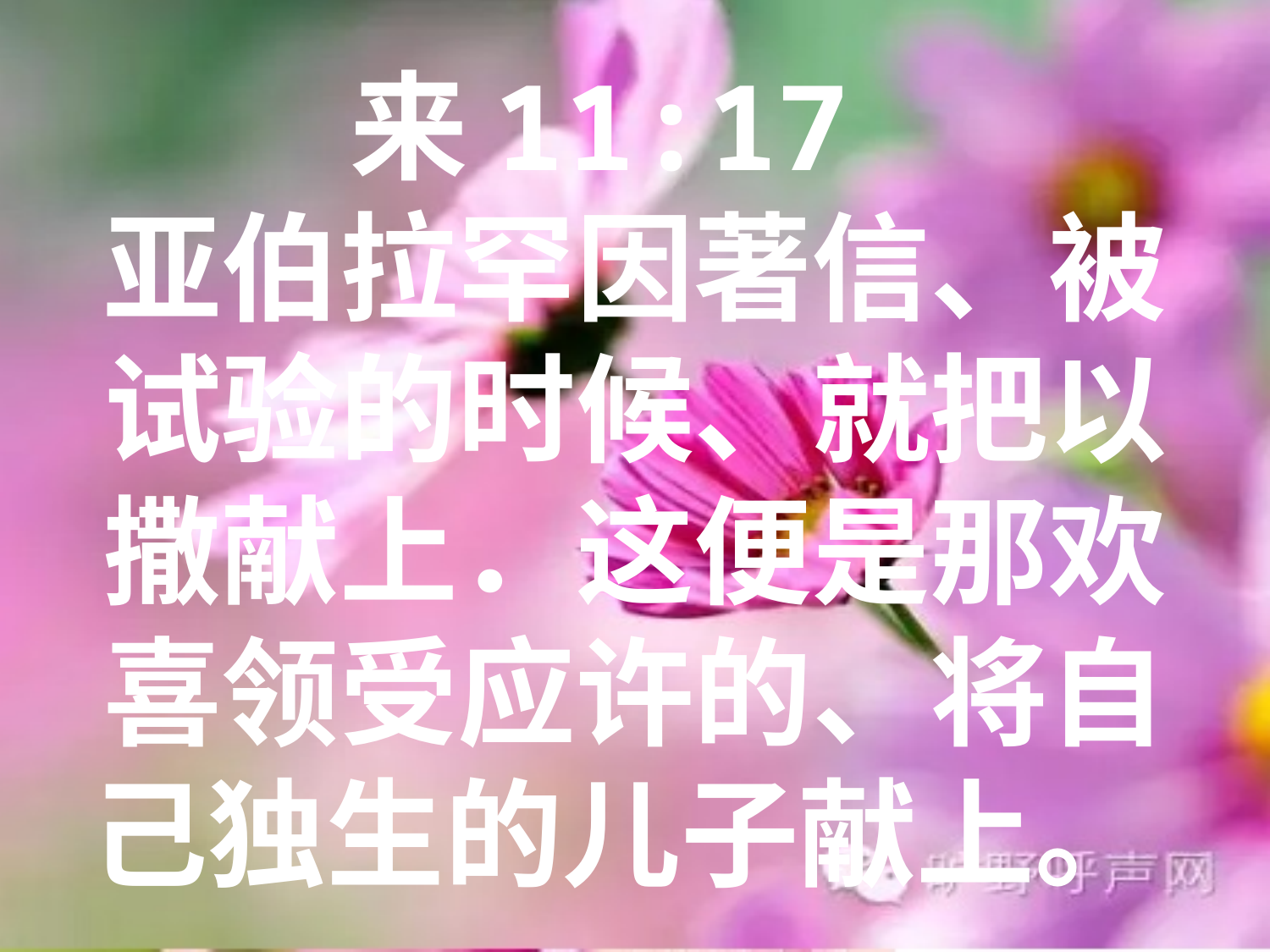

来11:17
亚伯拉罕因著信、被试验的时候、就把以撒献上．这便是那欢喜领受应许的、将自己独生的儿子献上。